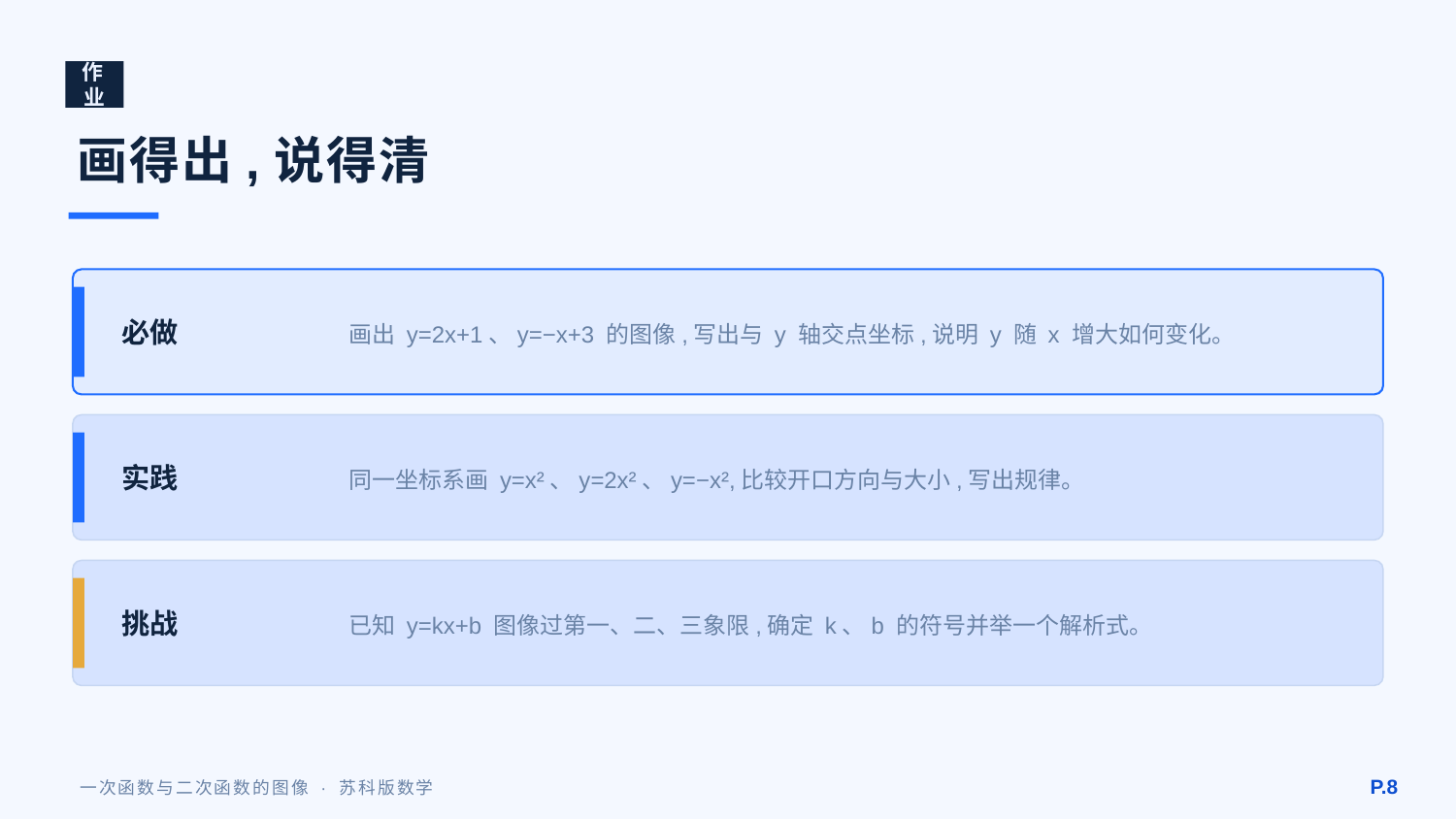

作业

画得出,说得清

画出 y=2x+1、y=−x+3 的图像,写出与 y 轴交点坐标,说明 y 随 x 增大如何变化。
必做

同一坐标系画 y=x²、y=2x²、y=−x²,比较开口方向与大小,写出规律。
实践

已知 y=kx+b 图像过第一、二、三象限,确定 k、b 的符号并举一个解析式。
挑战

P.8
一次函数与二次函数的图像 · 苏科版数学